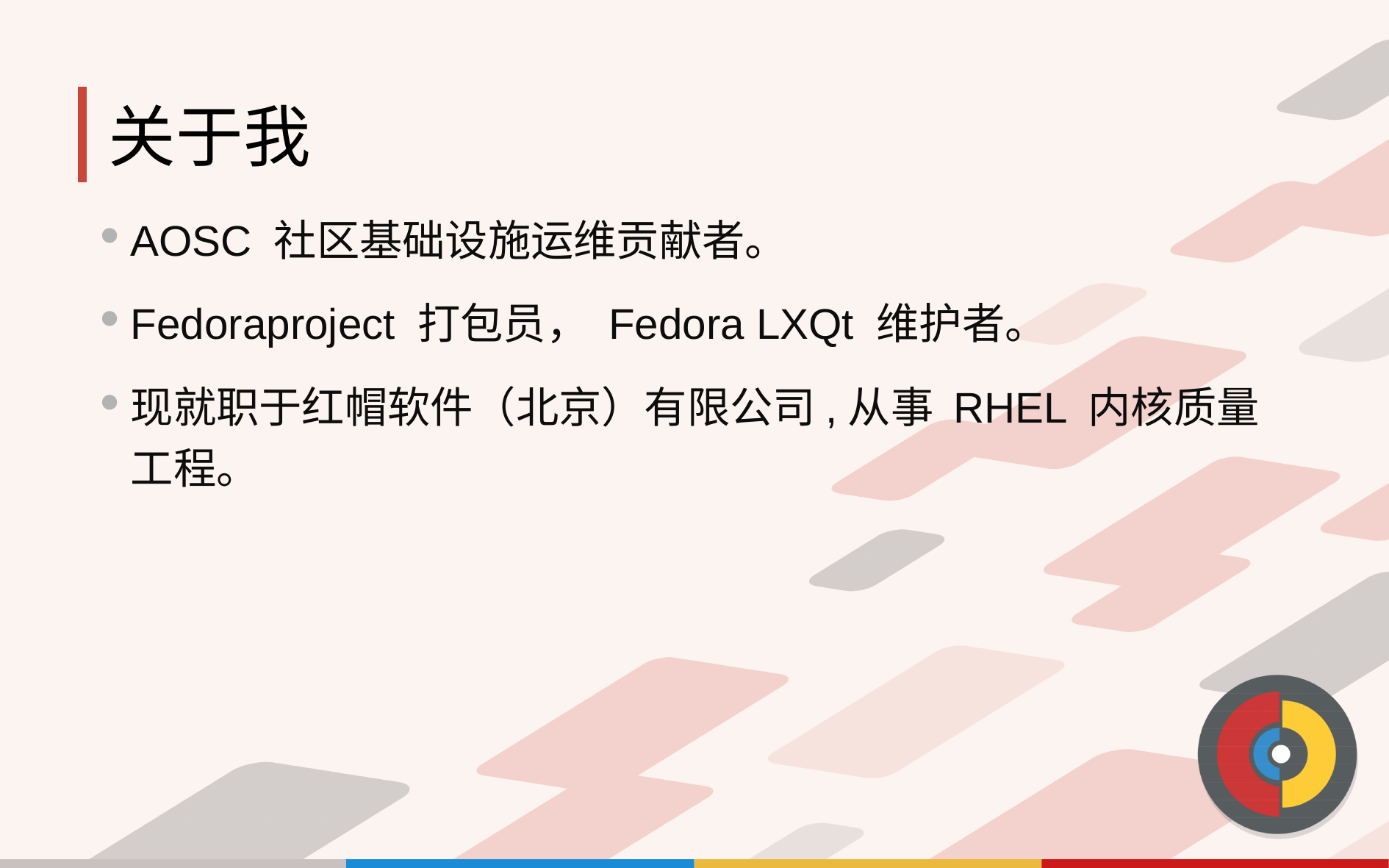

# 关于我
AOSC 社区基础设施运维贡献者。
Fedoraproject 打包员， Fedora LXQt 维护者。
现就职于红帽软件（北京）有限公司,从事 RHEL 内核质量工程。